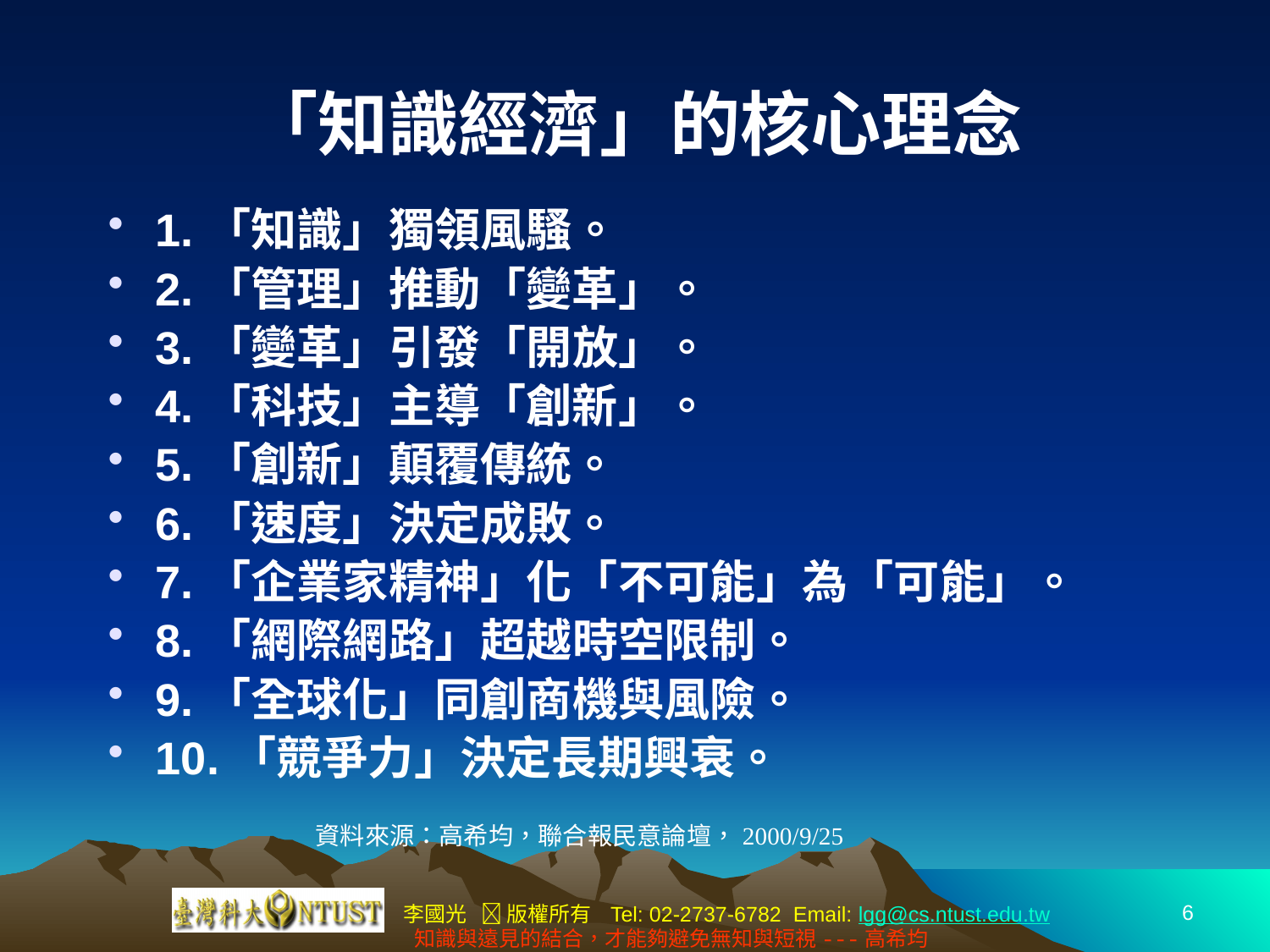

# 「知識經濟」的核心理念
1.「知識」獨領風騷。
2.「管理」推動「變革」。
3.「變革」引發「開放」。
4.「科技」主導「創新」。
5.「創新」顛覆傳統。
6.「速度」決定成敗。
7.「企業家精神」化「不可能」為「可能」。
8.「網際網路」超越時空限制。
9.「全球化」同創商機與風險。
10.「競爭力」決定長期興衰。
資料來源：高希均，聯合報民意論壇，2000/9/25
6